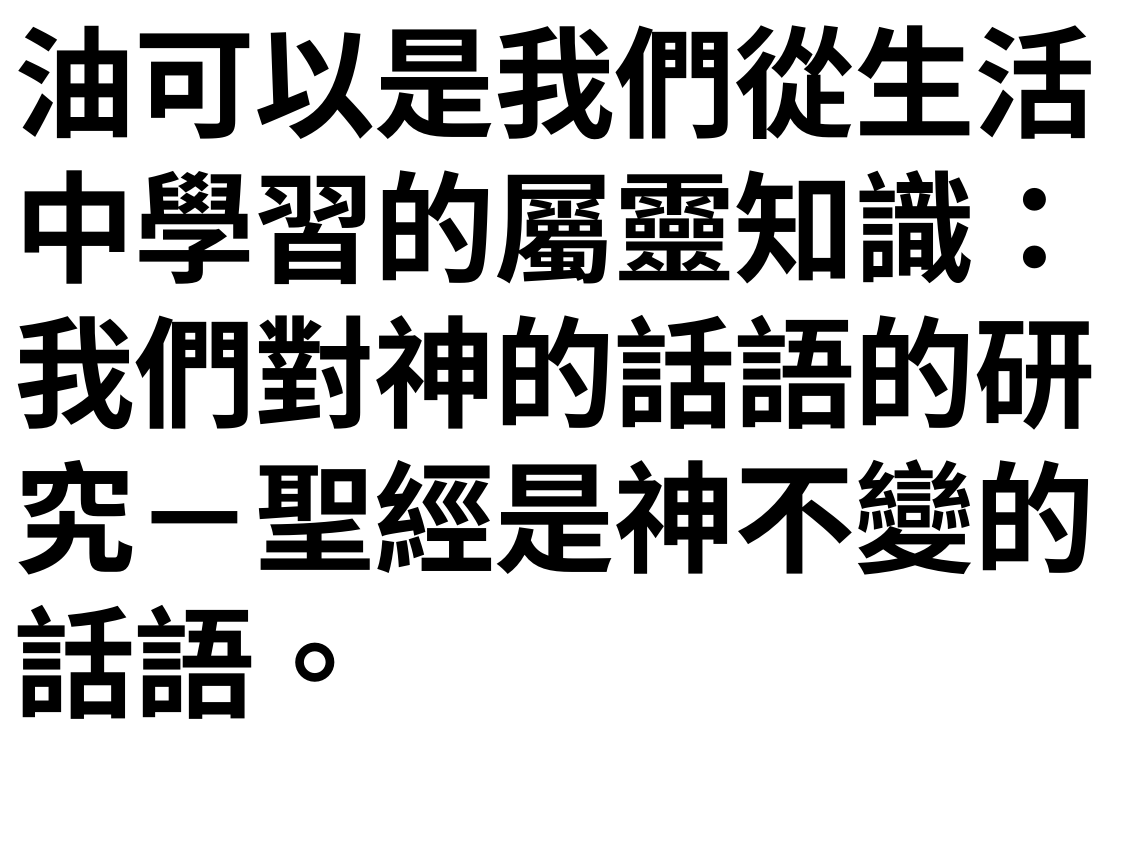

油可以是我們從生活中學習的屬靈知識：
我們對神的話語的研究－聖經是神不變的話語。